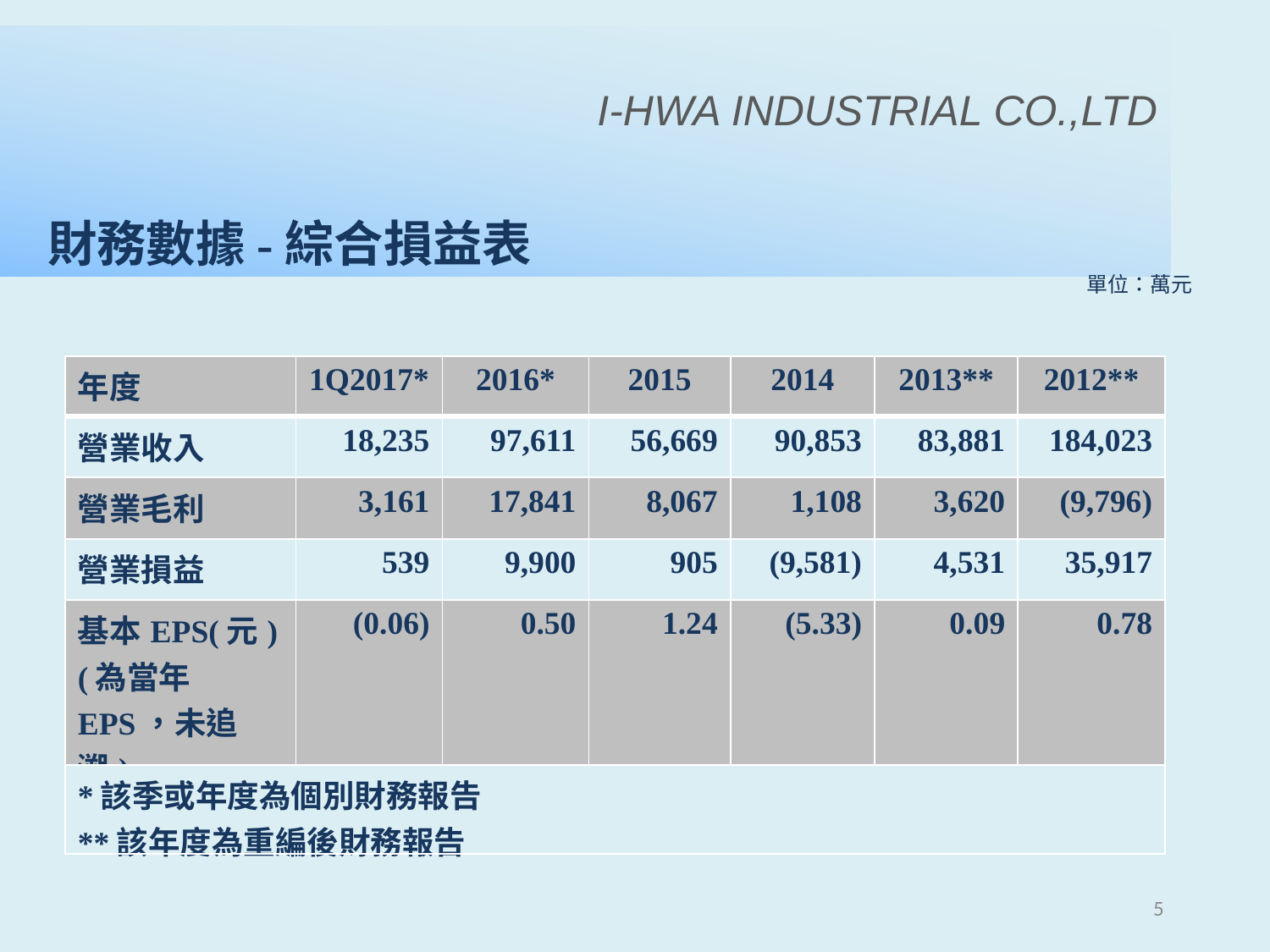

I-HWA INDUSTRIAL CO.,LTD
財務數據-綜合損益表
                                                                                                             單位：萬元
| 年度 | 1Q2017\* | 2016\* | 2015 | 2014 | 2013\*\* | 2012\*\* |
| --- | --- | --- | --- | --- | --- | --- |
| 營業收入 | 18,235 | 97,611 | 56,669 | 90,853 | 83,881 | 184,023 |
| 營業毛利 | 3,161 | 17,841 | 8,067 | 1,108 | 3,620 | (9,796) |
| 營業損益 | 539 | 9,900 | 905 | (9,581) | 4,531 | 35,917 |
| 基本EPS(元) (為當年EPS，未追溯) | (0.06) | 0.50 | 1.24 | (5.33) | 0.09 | 0.78 |
| \*該季或年度為個別財務報告 \*\*該年度為重編後財務報告 |  |  |  |  |  |  |
5